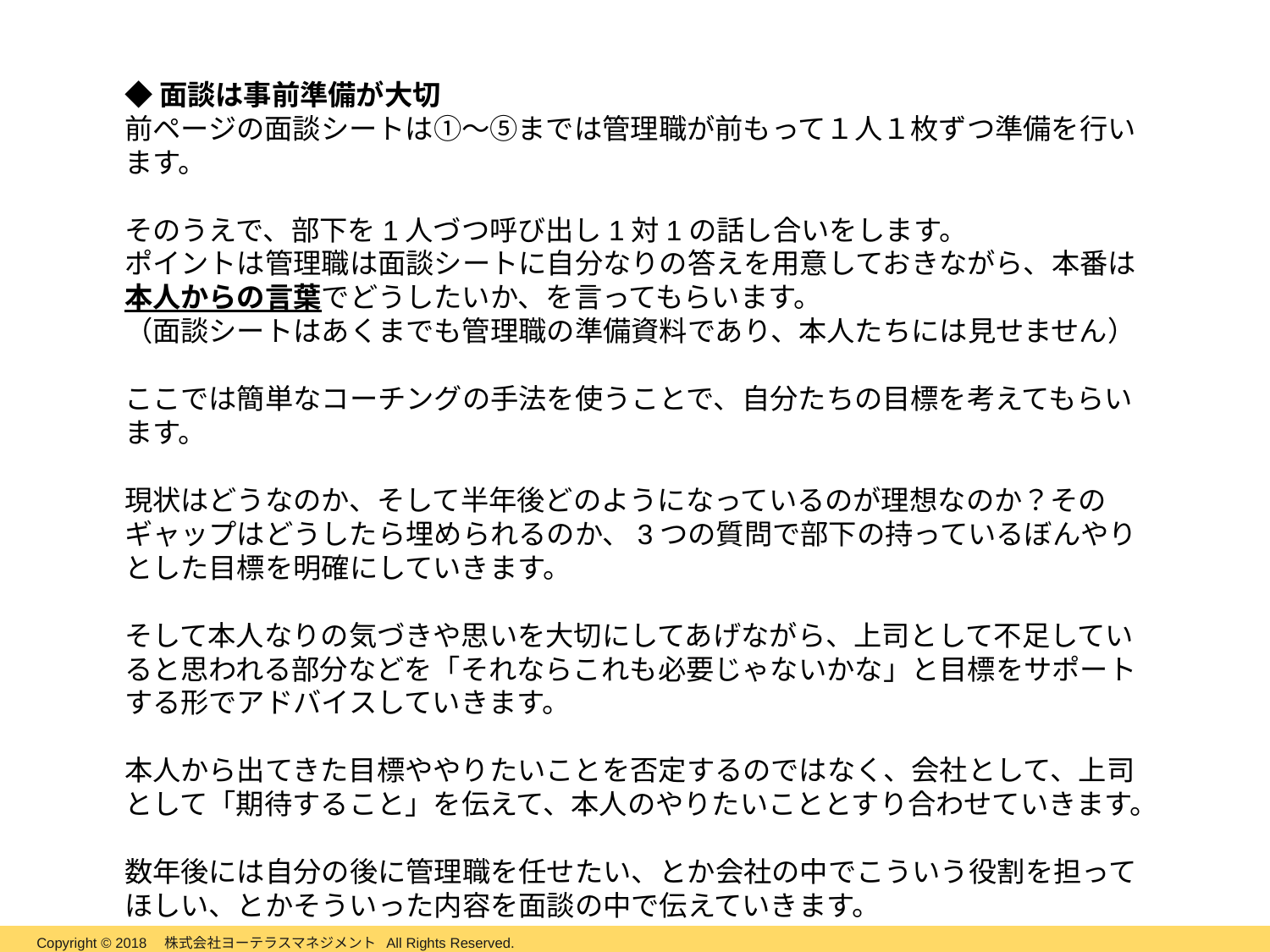

◆面談は事前準備が大切
前ページの面談シートは①～⑤までは管理職が前もって１人１枚ずつ準備を行います。

そのうえで、部下を1人づつ呼び出し1対1の話し合いをします。
ポイントは管理職は面談シートに自分なりの答えを用意しておきながら、本番は本人からの言葉でどうしたいか、を言ってもらいます。
（面談シートはあくまでも管理職の準備資料であり、本人たちには見せません）

ここでは簡単なコーチングの手法を使うことで、自分たちの目標を考えてもらいます。

現状はどうなのか、そして半年後どのようになっているのが理想なのか？そのギャップはどうしたら埋められるのか、3つの質問で部下の持っているぼんやりとした目標を明確にしていきます。

そして本人なりの気づきや思いを大切にしてあげながら、上司として不足していると思われる部分などを「それならこれも必要じゃないかな」と目標をサポートする形でアドバイスしていきます。

本人から出てきた目標ややりたいことを否定するのではなく、会社として、上司として「期待すること」を伝えて、本人のやりたいこととすり合わせていきます。

数年後には自分の後に管理職を任せたい、とか会社の中でこういう役割を担ってほしい、とかそういった内容を面談の中で伝えていきます。